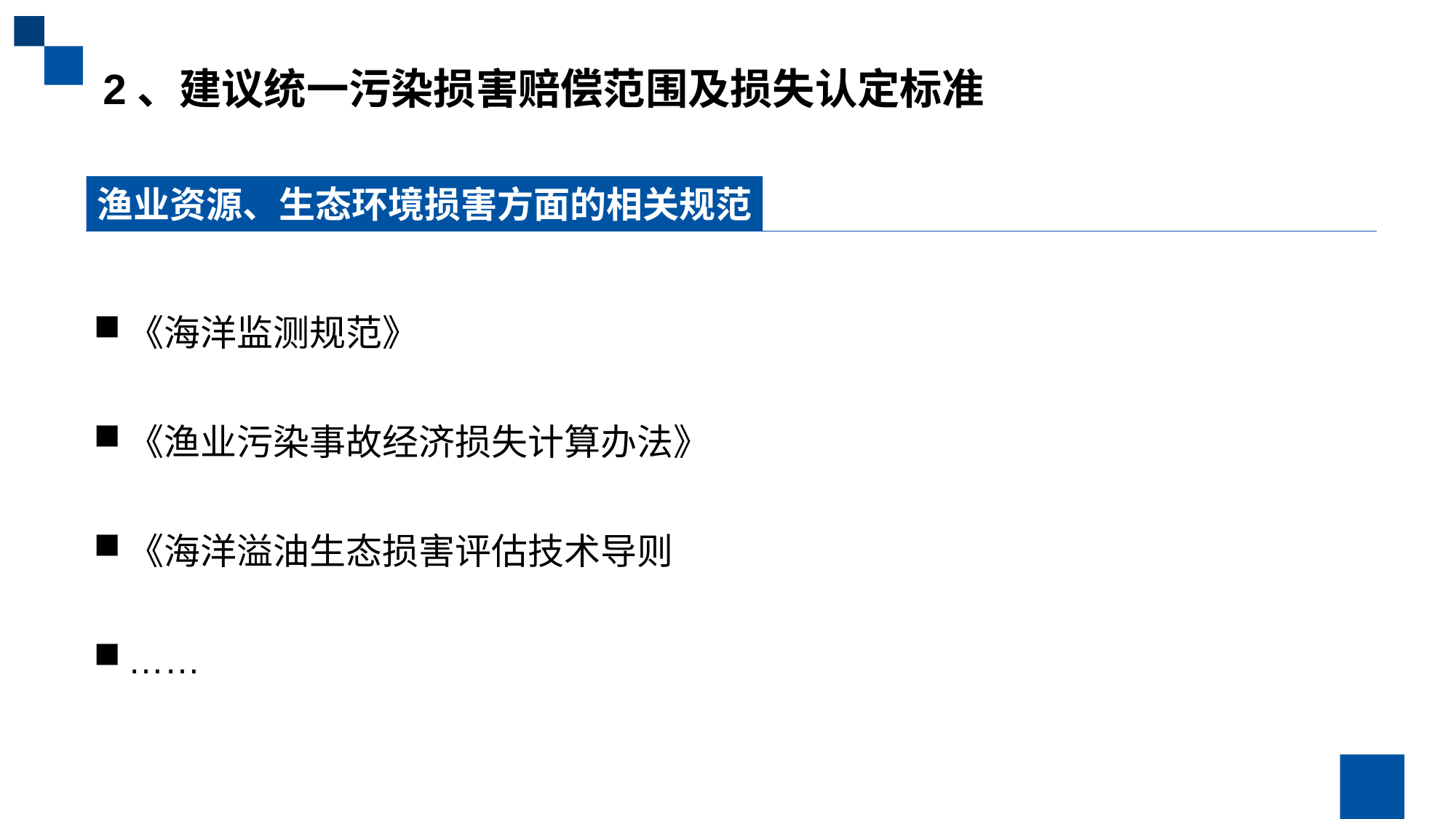

2、建议统一污染损害赔偿范围及损失认定标准
渔业资源、生态环境损害方面的相关规范
《海洋监测规范》

《渔业污染事故经济损失计算办法》

《海洋溢油生态损害评估技术导则

……